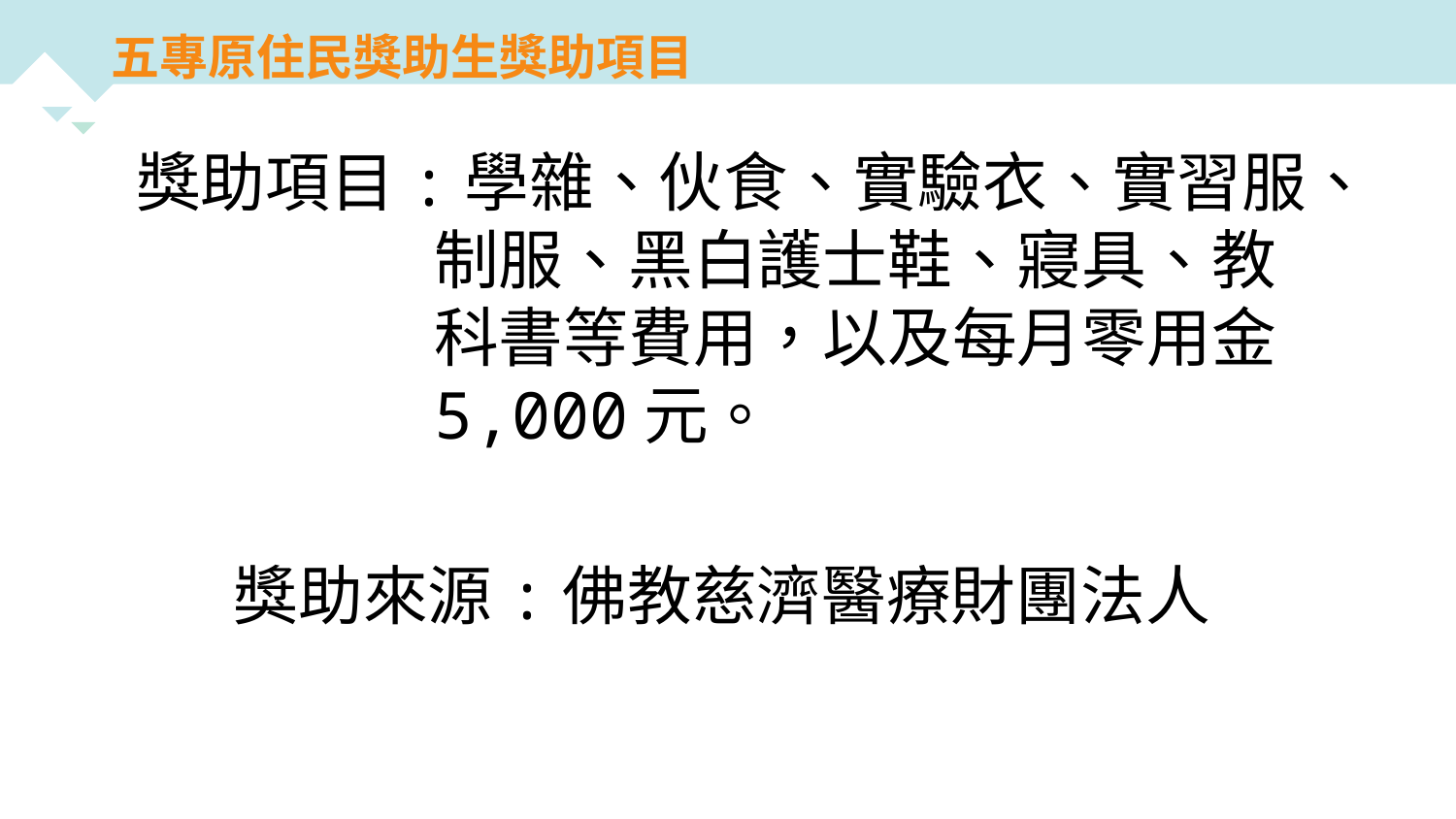

五專原住民獎助生獎助項目
 獎助項目:學雜、伙食、實驗衣、實習服、制服、黑白護士鞋、寢具、教科書等費用，以及每月零用金 5,000元。

獎助來源:佛教慈濟醫療財團法人